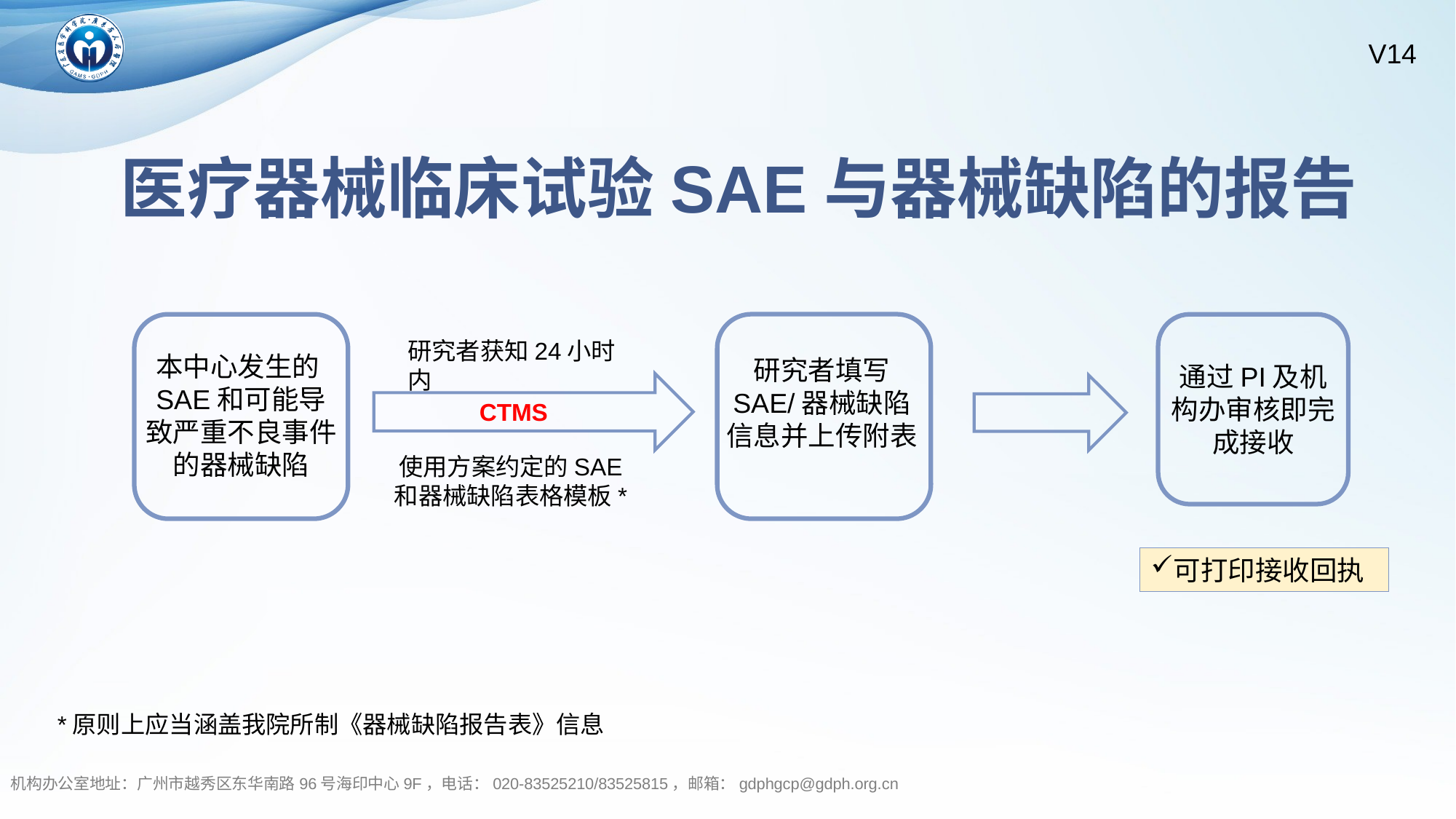

医疗器械临床试验SAE与器械缺陷的报告

本中心发生的SAE和可能导致严重不良事件的器械缺陷

通过PI及机构办审核即完成接收
研究者获知24小时内
研究者填写
SAE/器械缺陷
信息并上传附表

     CTMS
使用方案约定的SAE
和器械缺陷表格模板*
可打印接收回执
*原则上应当涵盖我院所制《器械缺陷报告表》信息
机构办公室地址：广州市越秀区东华南路96号海印中心9F，电话：020-83525210/83525815，邮箱：gdphgcp@gdph.org.cn
39